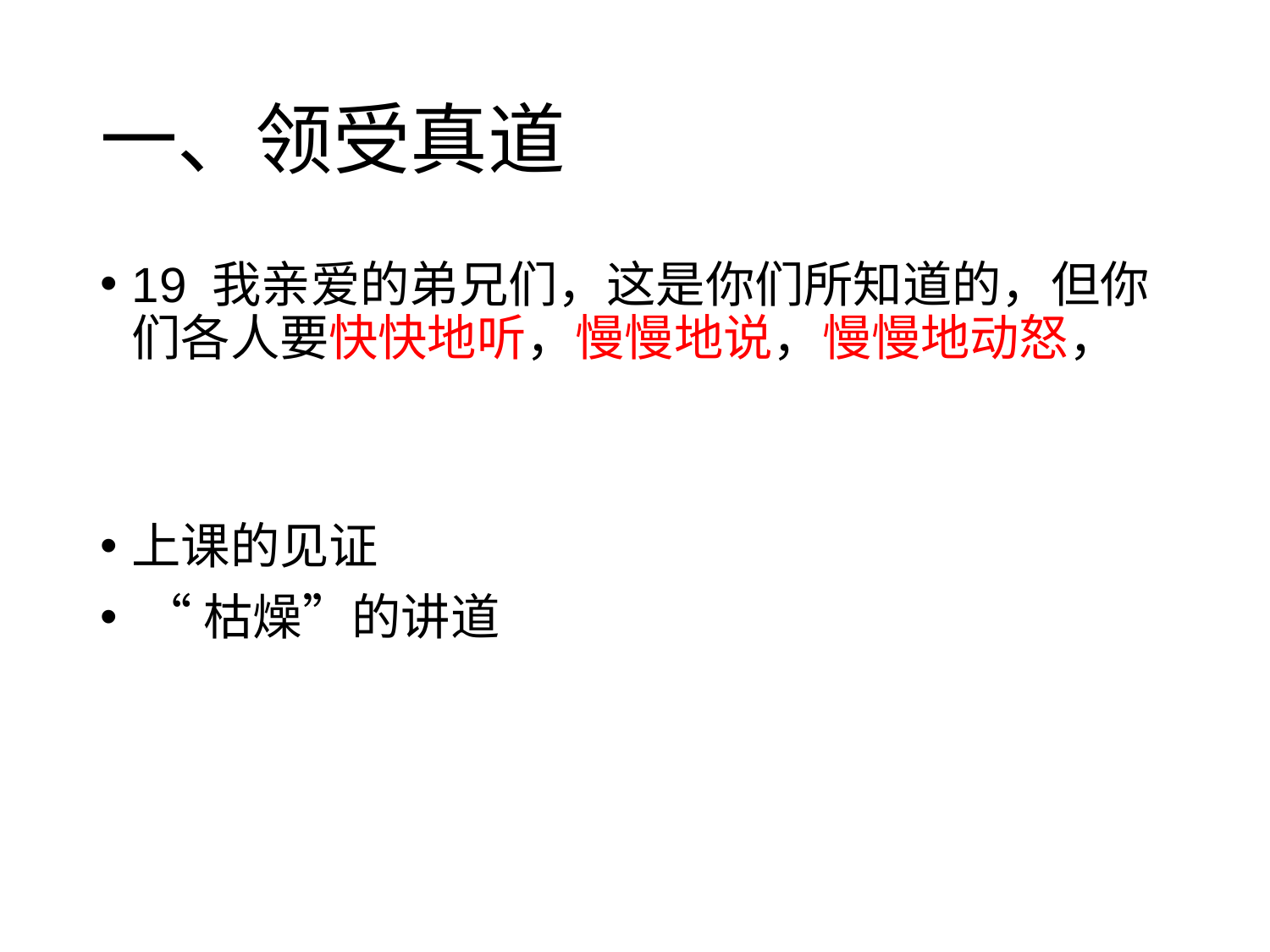

# 一、领受真道
19 我亲爱的弟兄们，这是你们所知道的，但你们各人要快快地听，慢慢地说，慢慢地动怒，

上课的见证
 “枯燥”的讲道